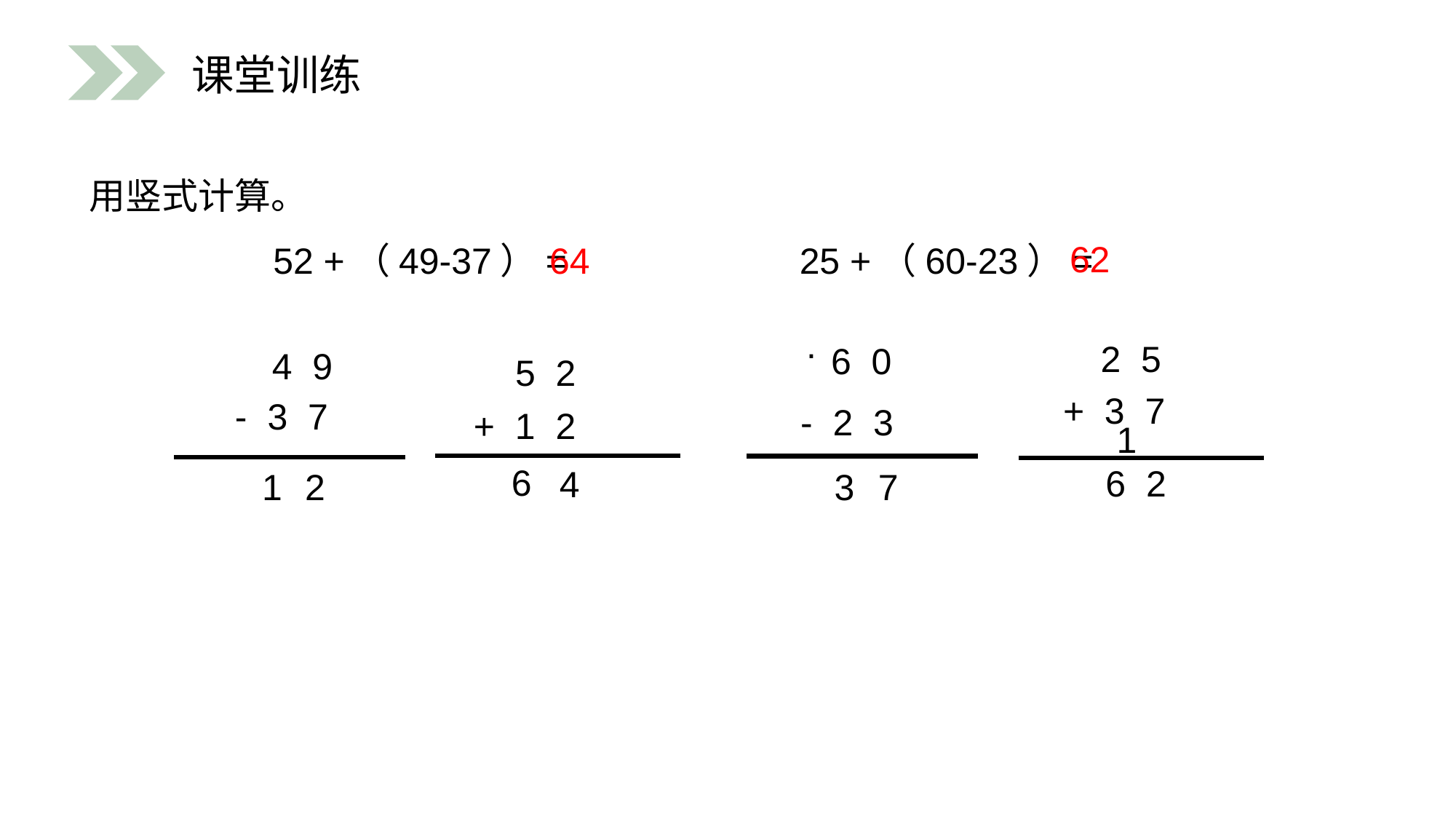

课堂训练
用竖式计算。
62
64
 52 +（49-37）=
 25 +（60-23）=
.
   2  5
   6  0
-  2  3
   4  9
-  3  7
   5  2
+  1  2
+  3  7
1
6
2
6
4
3
1
2
7